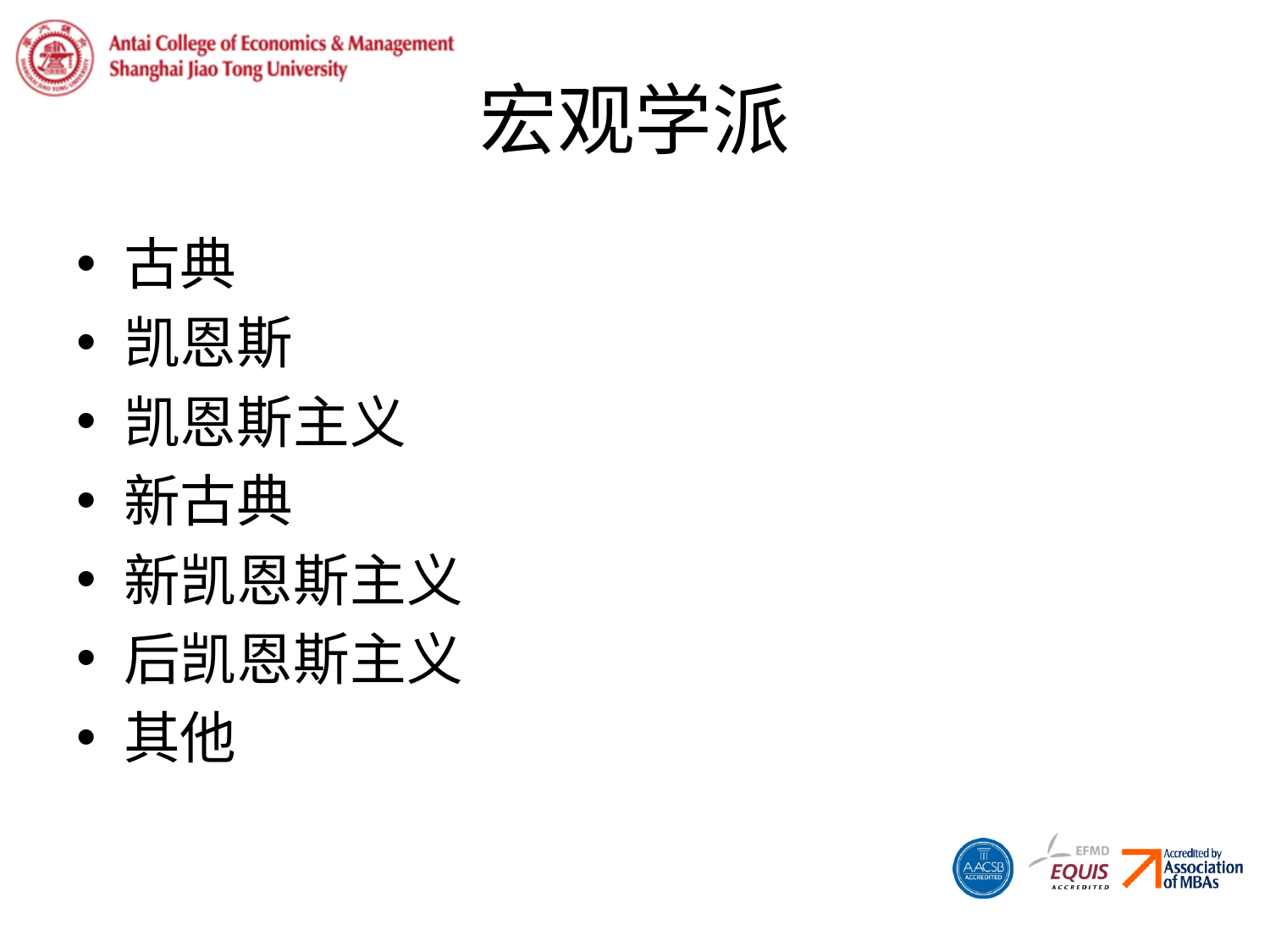

# 宏观学派
古典
凯恩斯
凯恩斯主义
新古典
新凯恩斯主义
后凯恩斯主义
其他